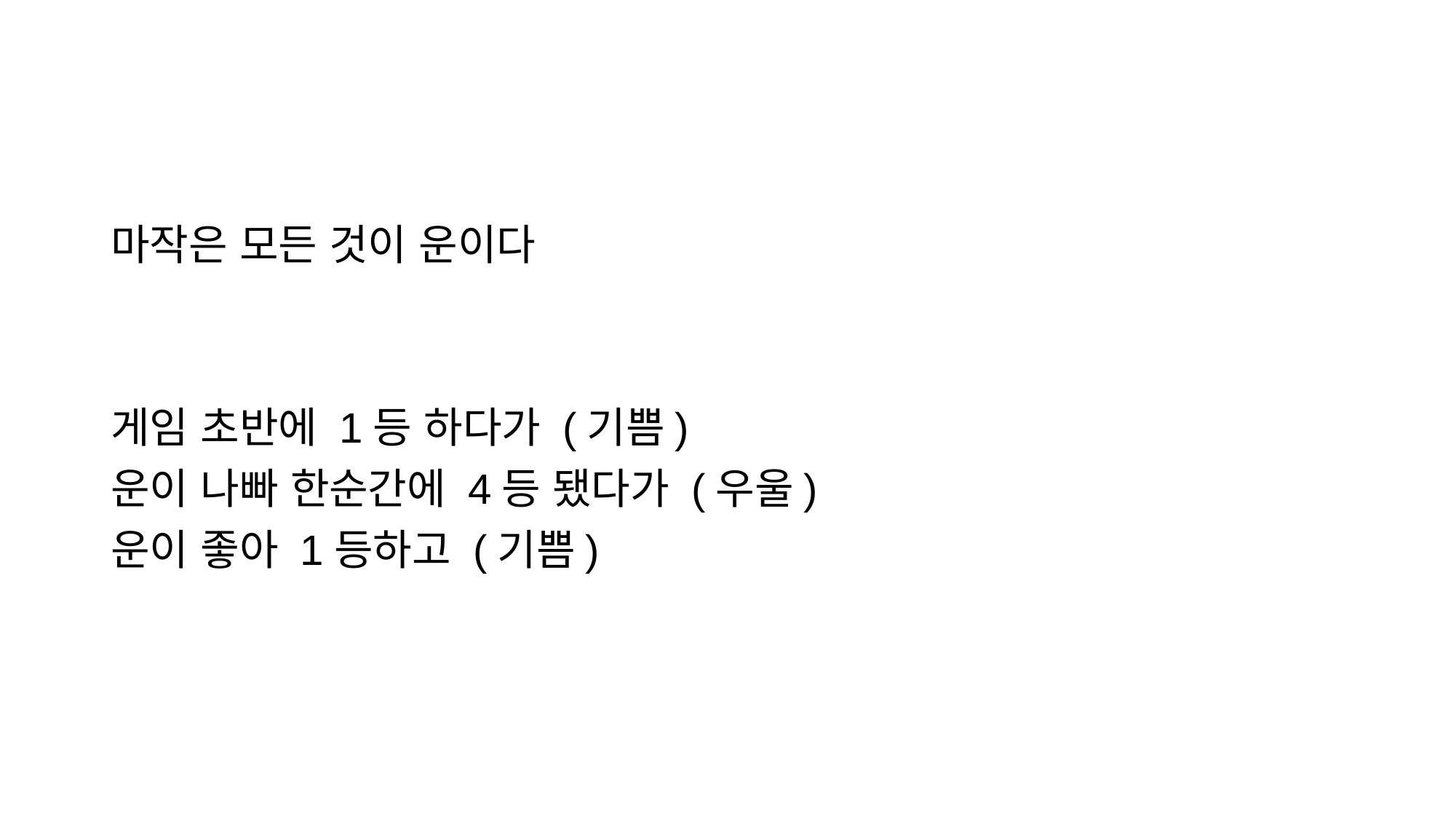

#
마작은 모든 것이 운이다

게임 초반에 1등 하다가 (기쁨)
운이 나빠 한순간에 4등 됐다가 (우울)
운이 좋아 1등하고 (기쁨)